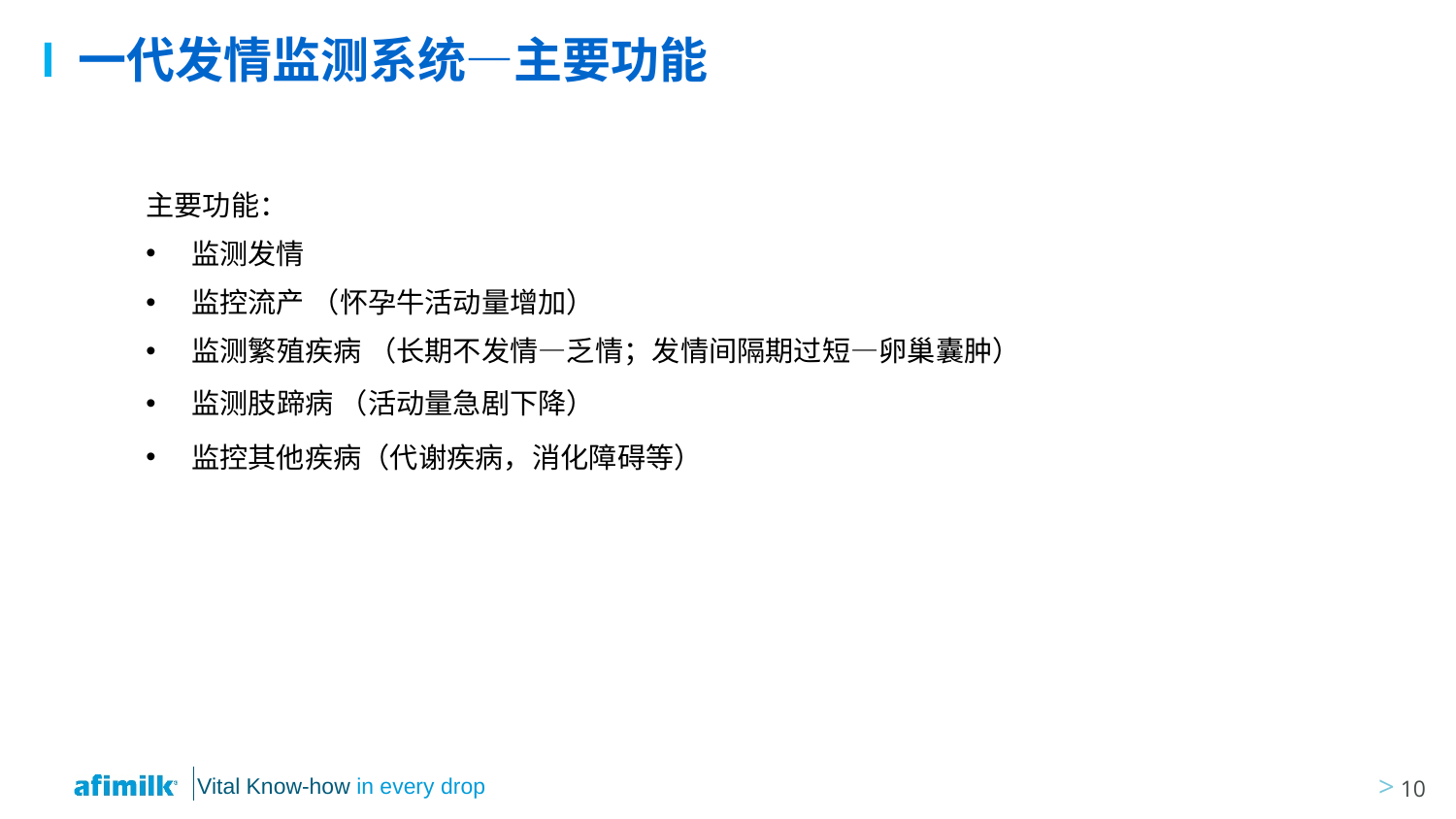

# 一代发情监测系统—主要功能
主要功能：
监测发情
监控流产 （怀孕牛活动量增加）
监测繁殖疾病 （长期不发情—乏情；发情间隔期过短—卵巢囊肿）
监测肢蹄病 （活动量急剧下降）
监控其他疾病（代谢疾病，消化障碍等）